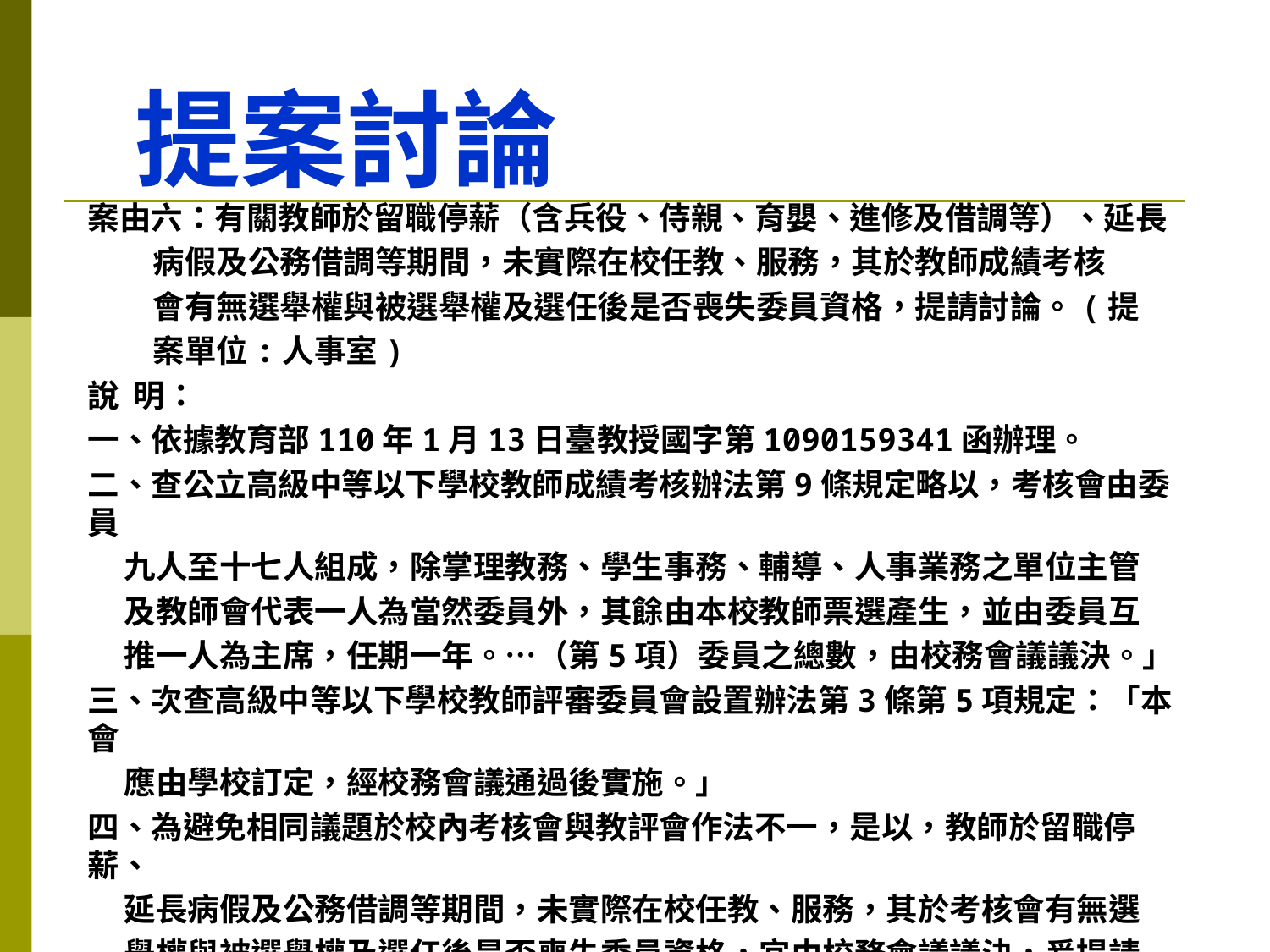

# 提案討論
案由六：有關教師於留職停薪（含兵役、侍親、育嬰、進修及借調等）、延長
        病假及公務借調等期間，未實際在校任教、服務，其於教師成績考核
        會有無選舉權與被選舉權及選任後是否喪失委員資格，提請討論。(提
        案單位:人事室)
說  明：
一、依據教育部110年1月13日臺教授國字第1090159341函辦理。
二、查公立高級中等以下學校教師成績考核辦法第9條規定略以，考核會由委員
    九人至十七人組成，除掌理教務、學生事務、輔導、人事業務之單位主管
    及教師會代表一人為當然委員外，其餘由本校教師票選產生，並由委員互
    推一人為主席，任期一年。…（第5項）委員之總數，由校務會議議決。」
三、次查高級中等以下學校教師評審委員會設置辦法第3條第5項規定：「本會
    應由學校訂定，經校務會議通過後實施。」
四、為避免相同議題於校內考核會與教評會作法不一，是以，教師於留職停薪、
    延長病假及公務借調等期間，未實際在校任教、服務，其於考核會有無選
    舉權與被選舉權及選任後是否喪失委員資格，宜由校務會議議決，爰提請
    表決。